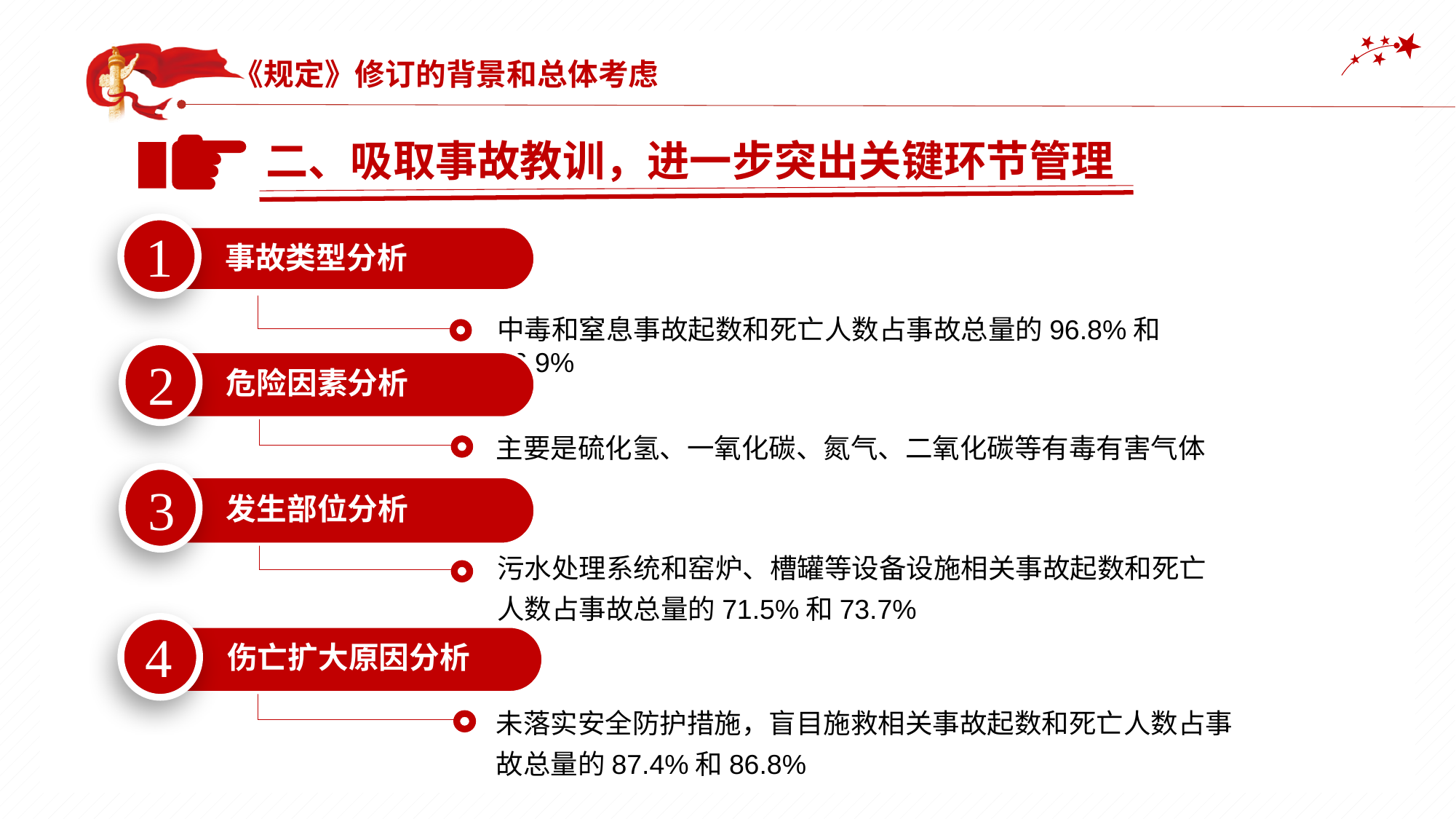

《规定》修订的背景和总体考虑
二、吸取事故教训，进一步突出关键环节管理

1

事故类型分析
中毒和窒息事故起数和死亡人数占事故总量的96.8%和96.9%

危险因素分析
2
主要是硫化氢、一氧化碳、氮气、二氧化碳等有毒有害气体

发生部位分析
3
污水处理系统和窑炉、槽罐等设备设施相关事故起数和死亡人数占事故总量的71.5%和73.7%

伤亡扩大原因分析
4
未落实安全防护措施，盲目施救相关事故起数和死亡人数占事故总量的87.4%和86.8%